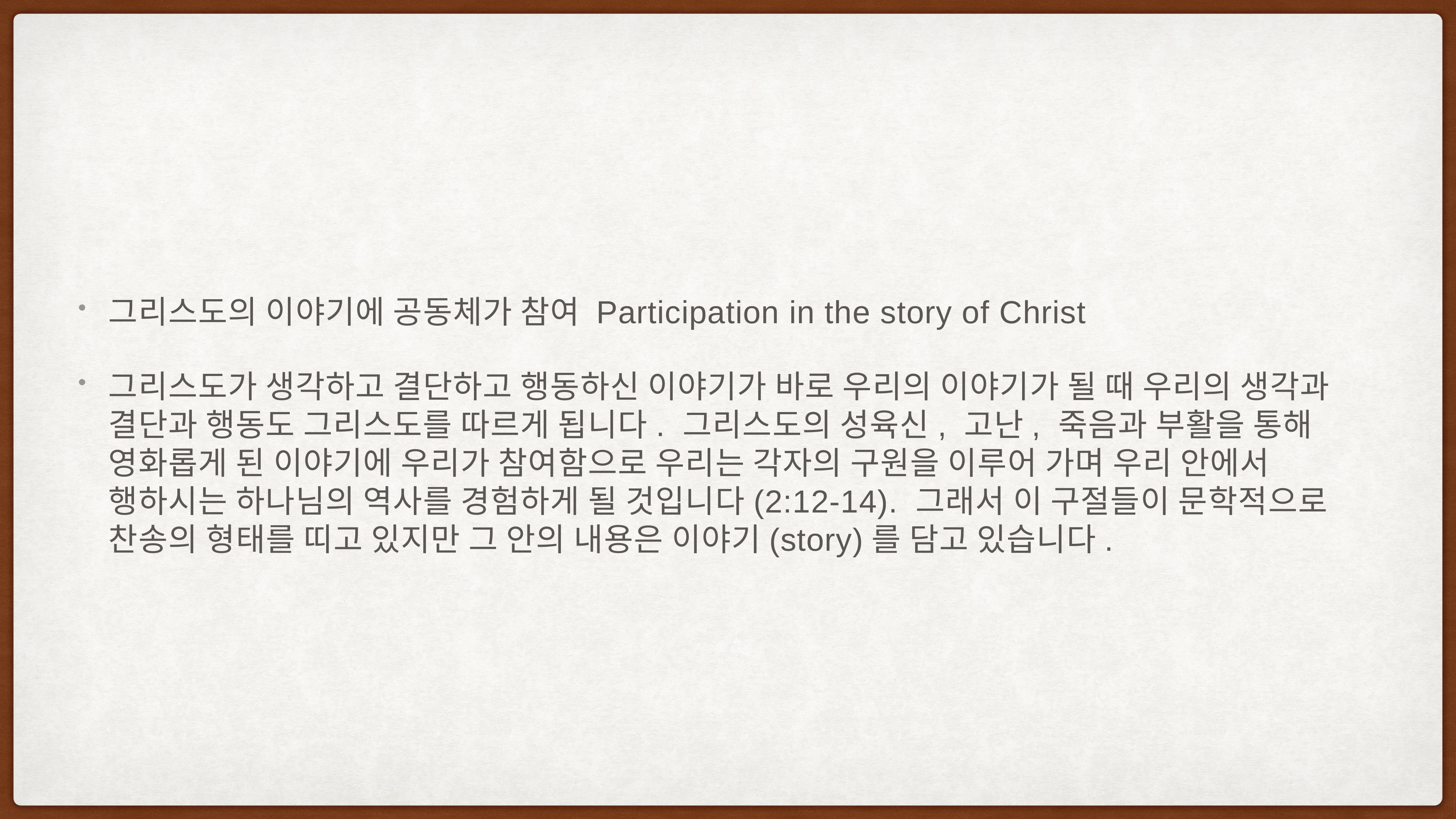

그리스도의 이야기에 공동체가 참여 Participation in the story of Christ
그리스도가 생각하고 결단하고 행동하신 이야기가 바로 우리의 이야기가 될 때 우리의 생각과 결단과 행동도 그리스도를 따르게 됩니다. 그리스도의 성육신, 고난, 죽음과 부활을 통해 영화롭게 된 이야기에 우리가 참여함으로 우리는 각자의 구원을 이루어 가며 우리 안에서 행하시는 하나님의 역사를 경험하게 될 것입니다(2:12-14). 그래서 이 구절들이 문학적으로 찬송의 형태를 띠고 있지만 그 안의 내용은 이야기(story)를 담고 있습니다.